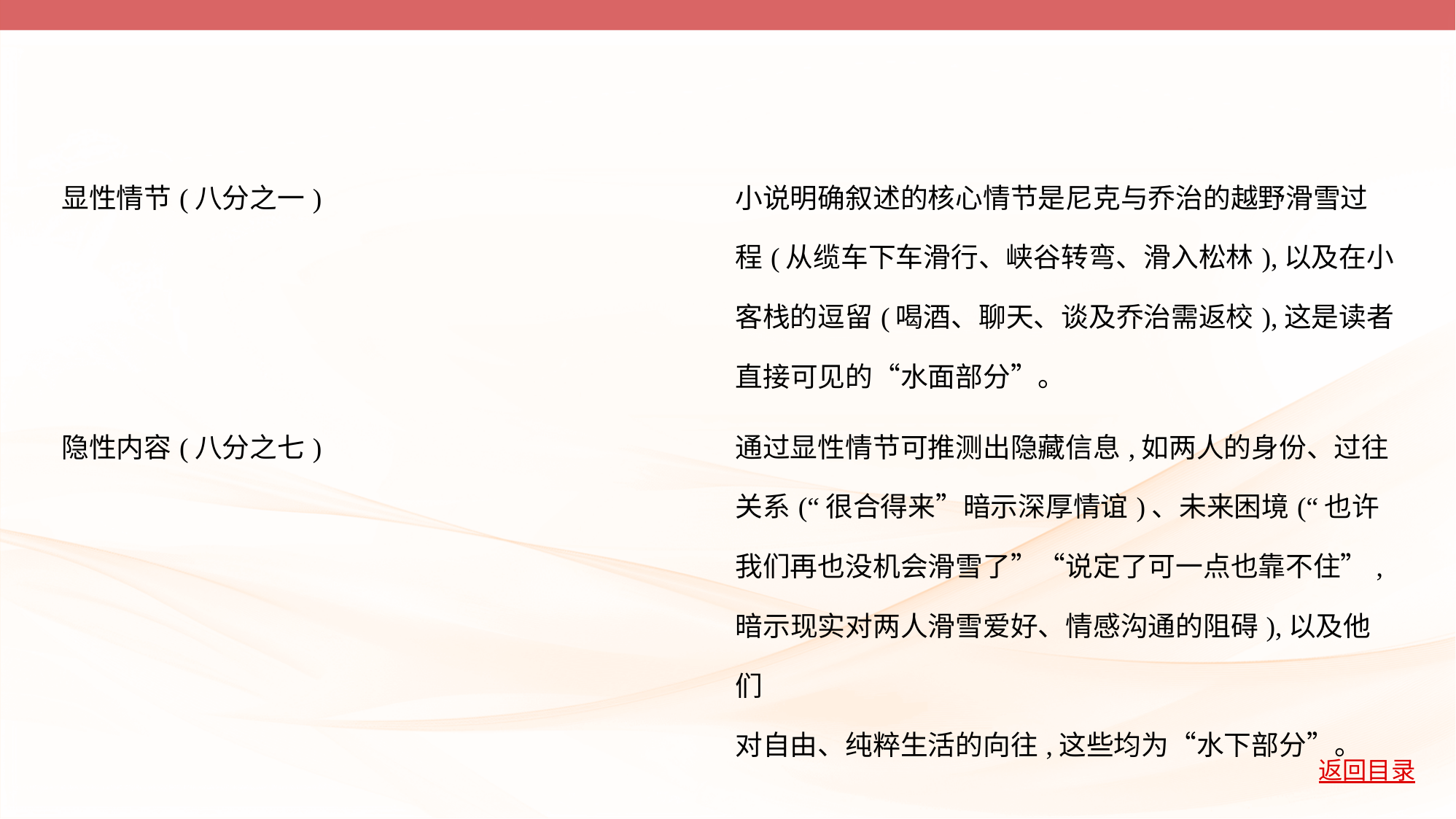

| 显性情节(八分之一) | 小说明确叙述的核心情节是尼克与乔治的越野滑雪过 程(从缆车下车滑行、峡谷转弯、滑入松林),以及在小 客栈的逗留(喝酒、聊天、谈及乔治需返校),这是读者 直接可见的“水面部分”。 |
| --- | --- |
| 隐性内容(八分之七) | 通过显性情节可推测出隐藏信息,如两人的身份、过往 关系(“很合得来”暗示深厚情谊)、未来困境(“也许 我们再也没机会滑雪了”“说定了可一点也靠不住”, 暗示现实对两人滑雪爱好、情感沟通的阻碍),以及他们 对自由、纯粹生活的向往,这些均为“水下部分”。 |